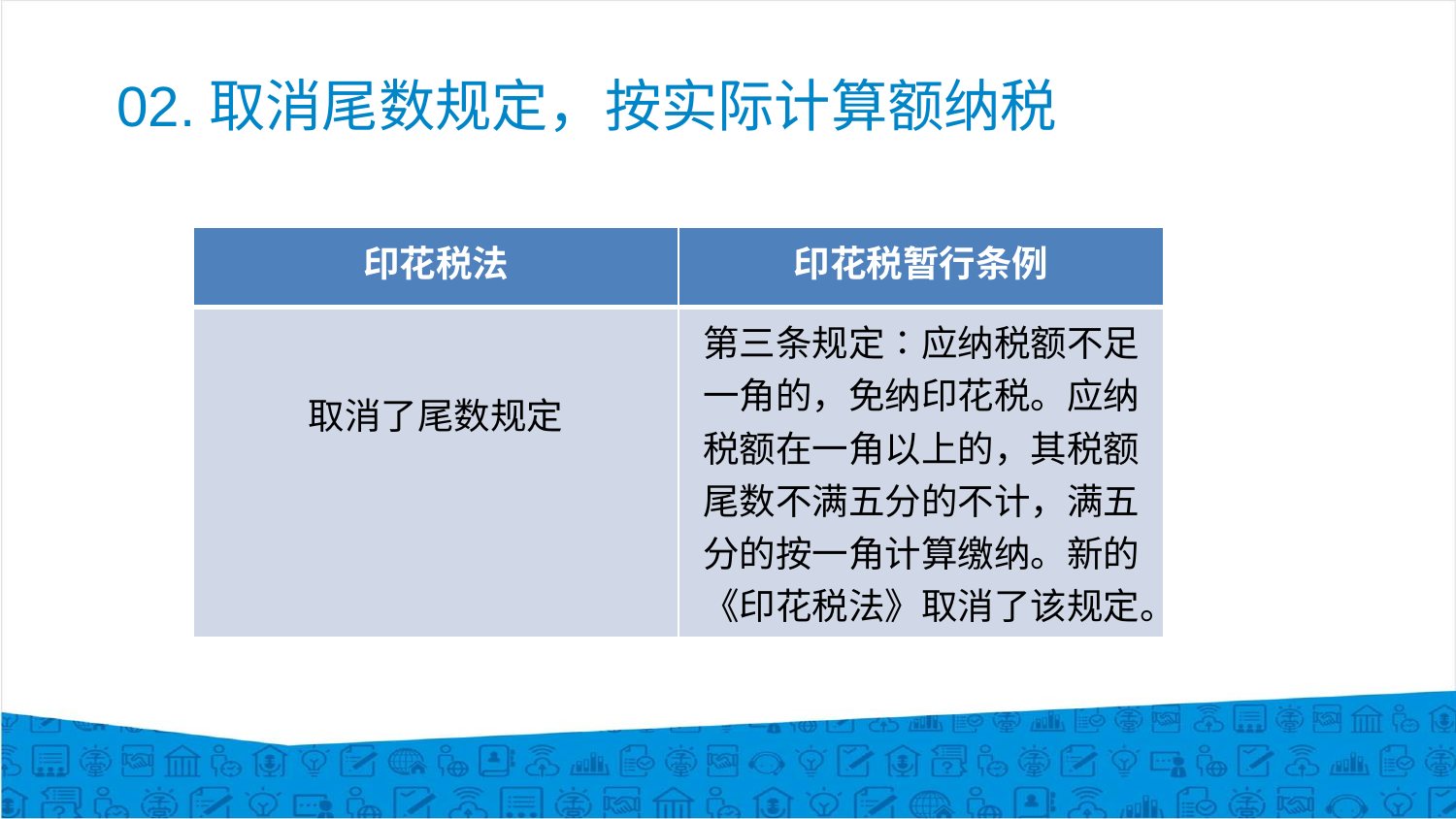

02.取消尾数规定，按实际计算额纳税
| 印花税法 | 印花税暂行条例 |
| --- | --- |
| 取消了尾数规定 | 第三条规定∶应纳税额不足一角的，免纳印花税。应纳税额在一角以上的，其税额尾数不满五分的不计，满五分的按一角计算缴纳。新的《印花税法》取消了该规定。 |